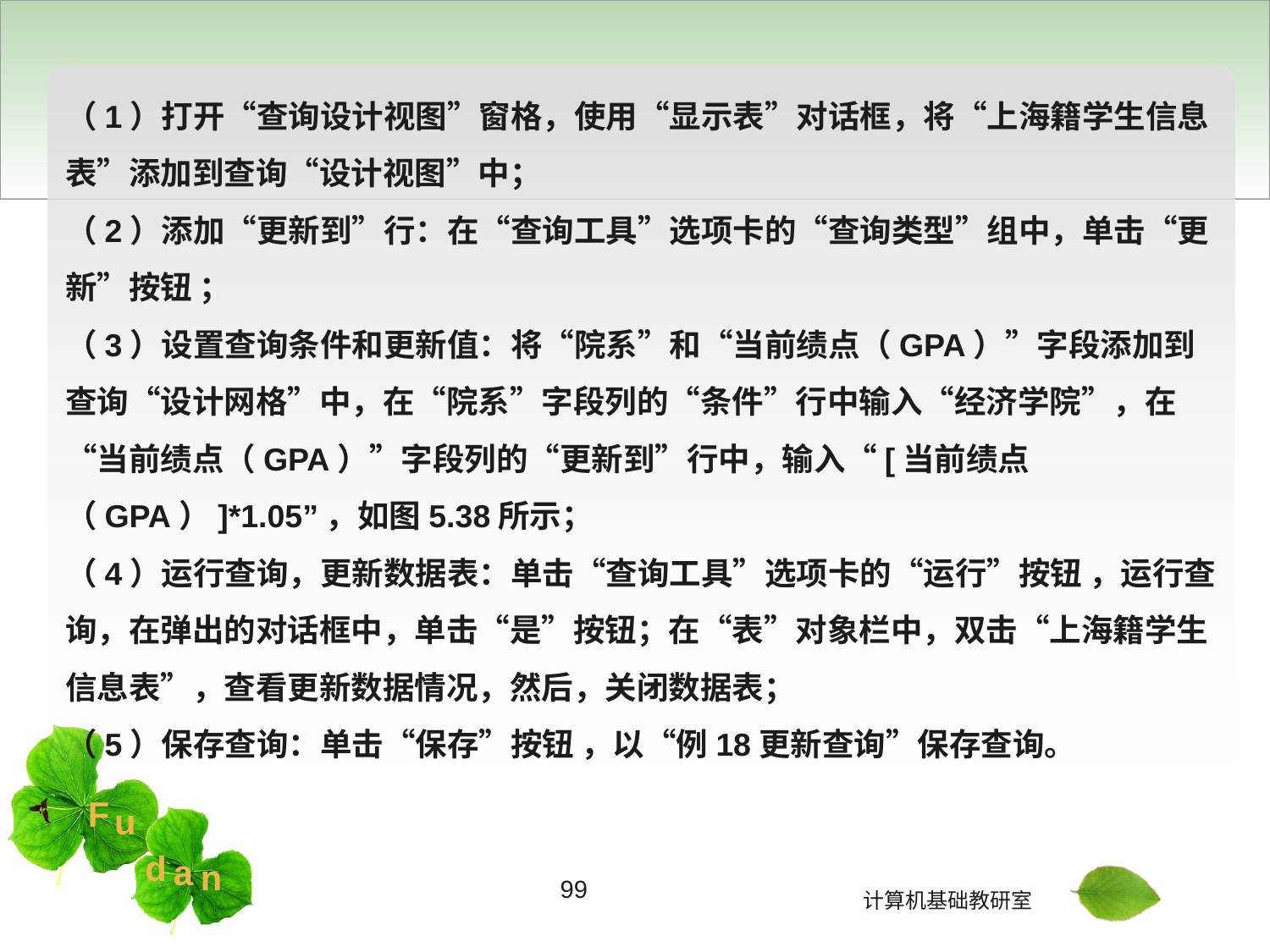

（1）打开“查询设计视图”窗格，使用“显示表”对话框，将“上海籍学生信息表”添加到查询“设计视图”中；
（2）添加“更新到”行：在“查询工具”选项卡的“查询类型”组中，单击“更新”按钮 ；
（3）设置查询条件和更新值：将“院系”和“当前绩点（GPA）”字段添加到查询“设计网格”中，在“院系”字段列的“条件”行中输入“经济学院”，在“当前绩点（GPA）”字段列的“更新到”行中，输入“[当前绩点（GPA）]*1.05”，如图5.38所示；
（4）运行查询，更新数据表：单击“查询工具”选项卡的“运行”按钮 ，运行查询，在弹出的对话框中，单击“是”按钮；在“表”对象栏中，双击“上海籍学生信息表”，查看更新数据情况，然后，关闭数据表；
（5）保存查询：单击“保存”按钮 ，以“例18更新查询”保存查询。
99